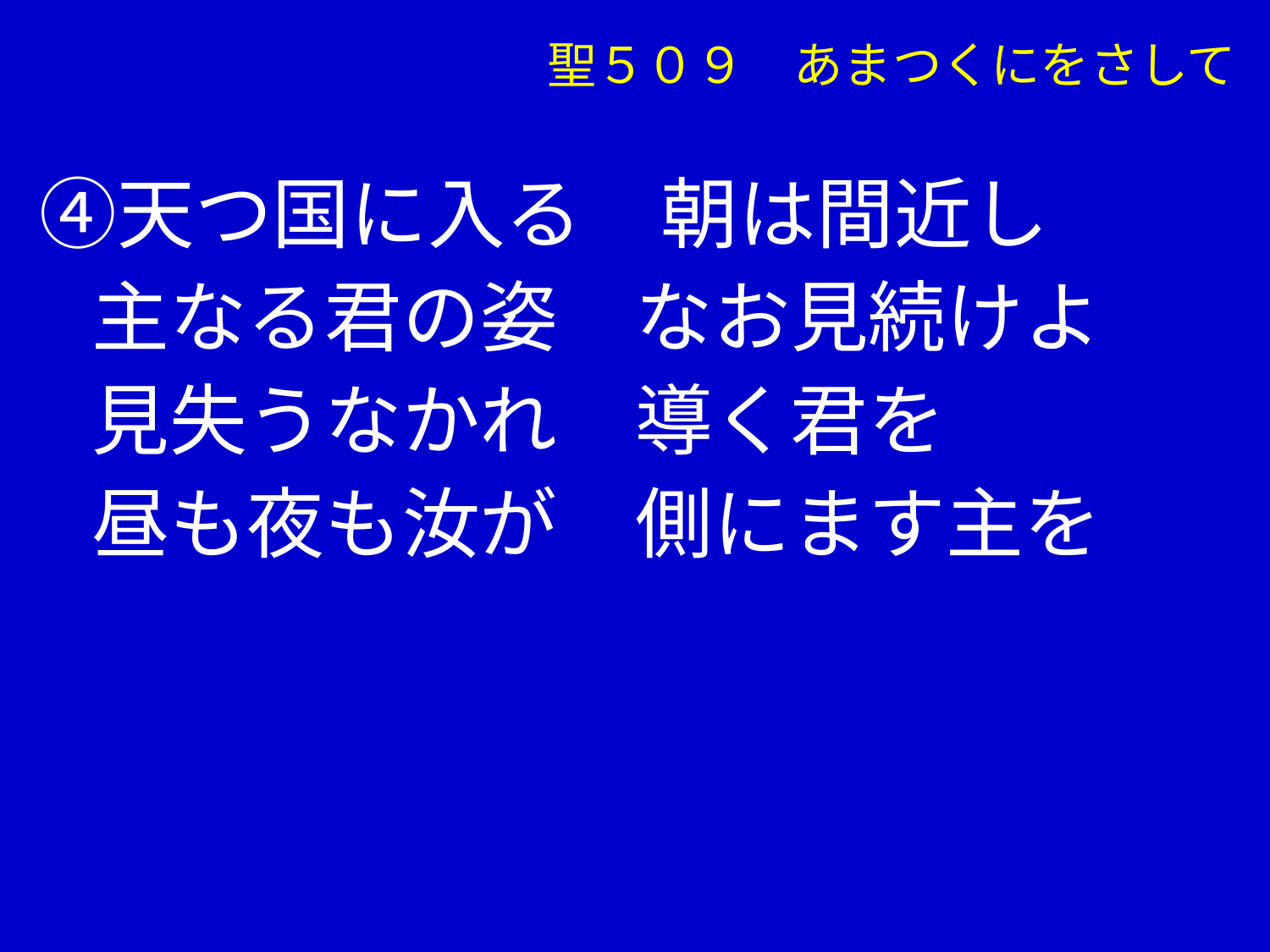

聖５０９　あまつくにをさして
　④天つ国に入る　朝は間近し
　   主なる君の姿　なお見続けよ
　   見失うなかれ　導く君を
　   昼も夜も汝が　側にます主を